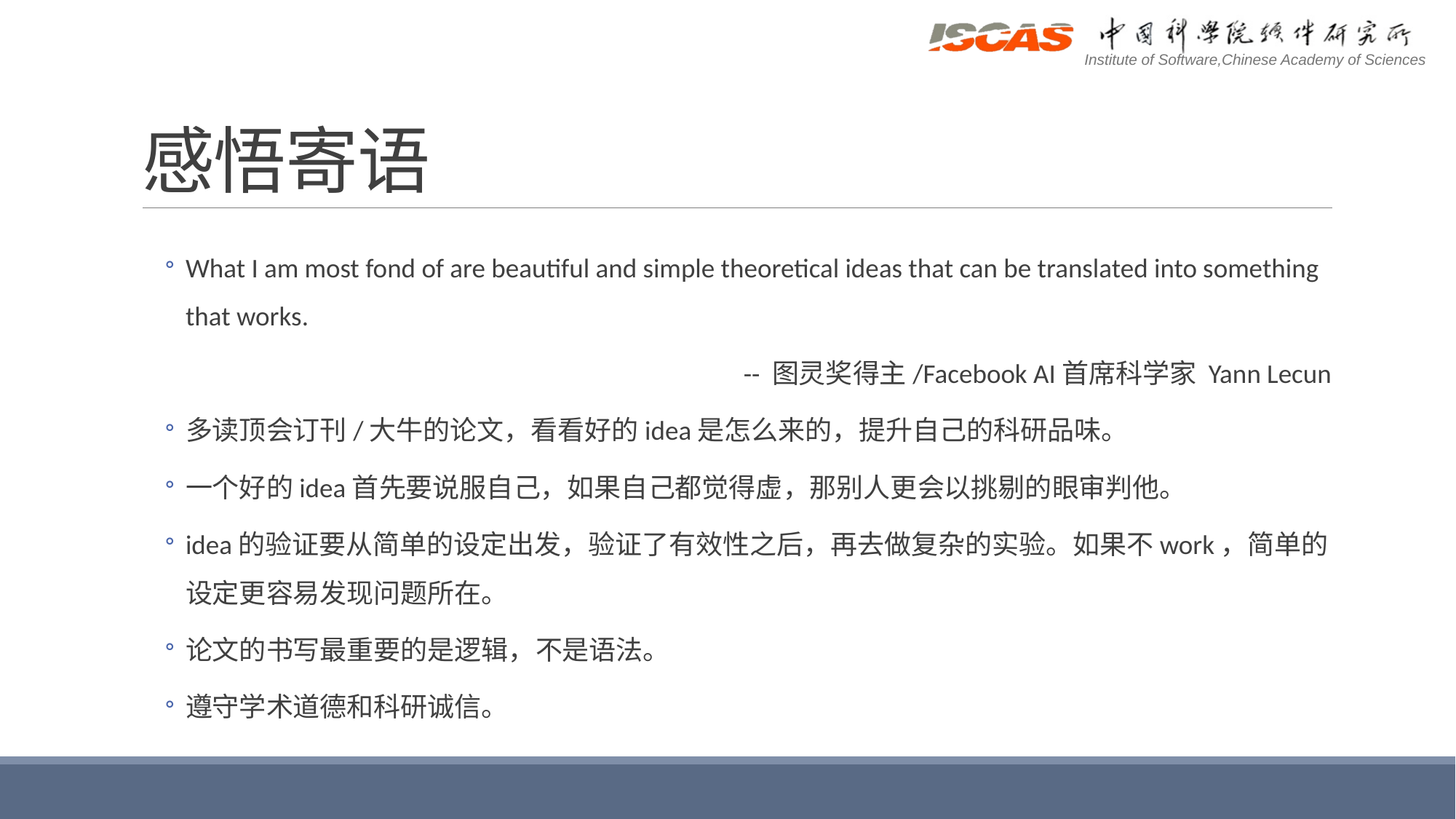

# 感悟寄语
What I am most fond of are beautiful and simple theoretical ideas that can be translated into something that works.
-- 图灵奖得主/Facebook AI首席科学家 Yann Lecun
多读顶会订刊/大牛的论文，看看好的idea是怎么来的，提升自己的科研品味。
一个好的idea首先要说服自己，如果自己都觉得虚，那别人更会以挑剔的眼审判他。
idea的验证要从简单的设定出发，验证了有效性之后，再去做复杂的实验。如果不work，简单的设定更容易发现问题所在。
论文的书写最重要的是逻辑，不是语法。
遵守学术道德和科研诚信。